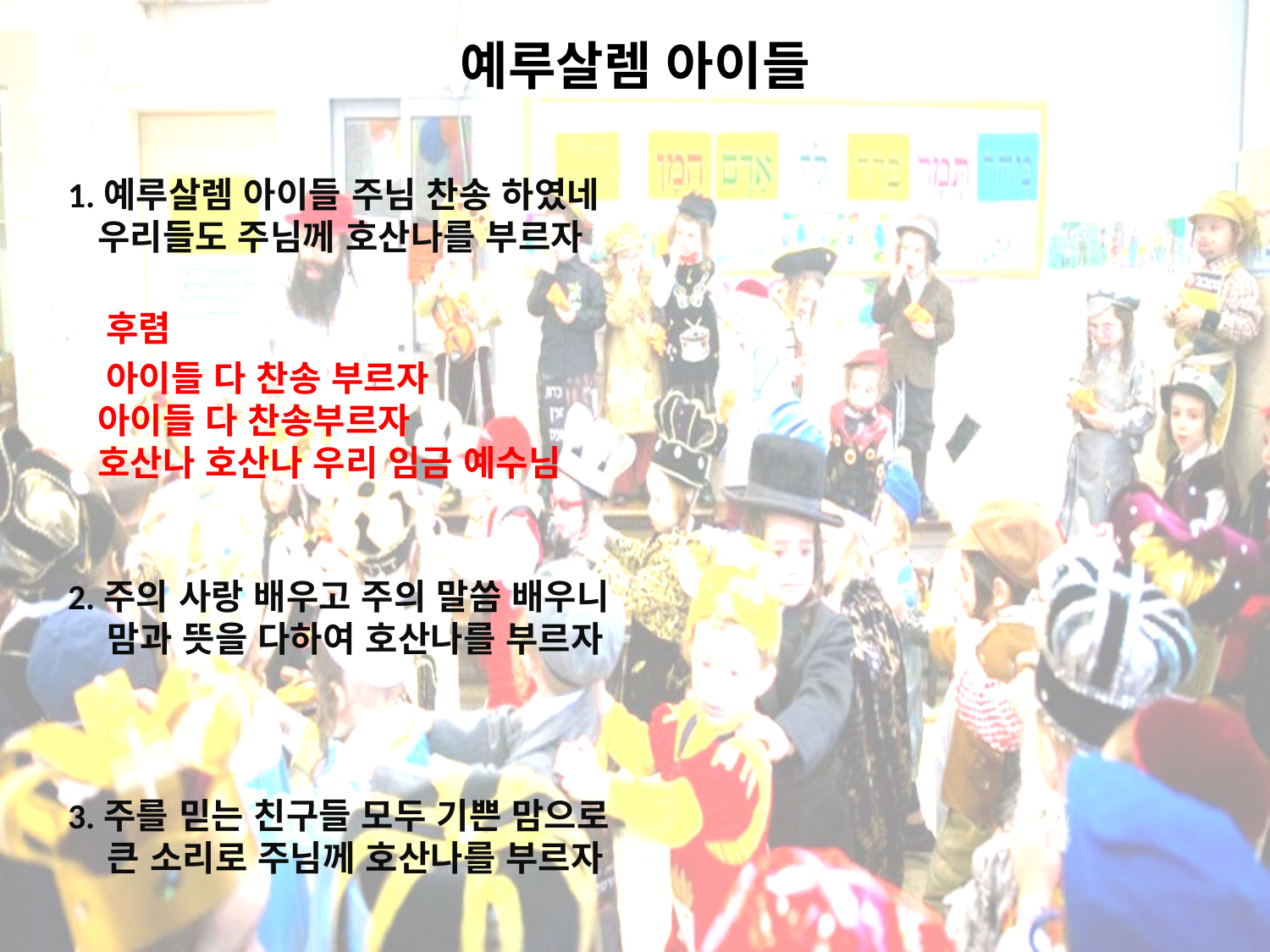

# 예루살렘 아이들
1.예루살렘 아이들 주님 찬송 하였네
   우리들도 주님께 호산나를 부르자
   후렴
   아이들 다 찬송 부르자
   아이들 다 찬송부르자
   호산나 호산나 우리 임금 예수님
2.주의 사랑 배우고 주의 말씀 배우니
    맘과 뜻을 다하여 호산나를 부르자
3.주를 믿는 친구들 모두 기쁜 맘으로
    큰 소리로 주님께 호산나를 부르자